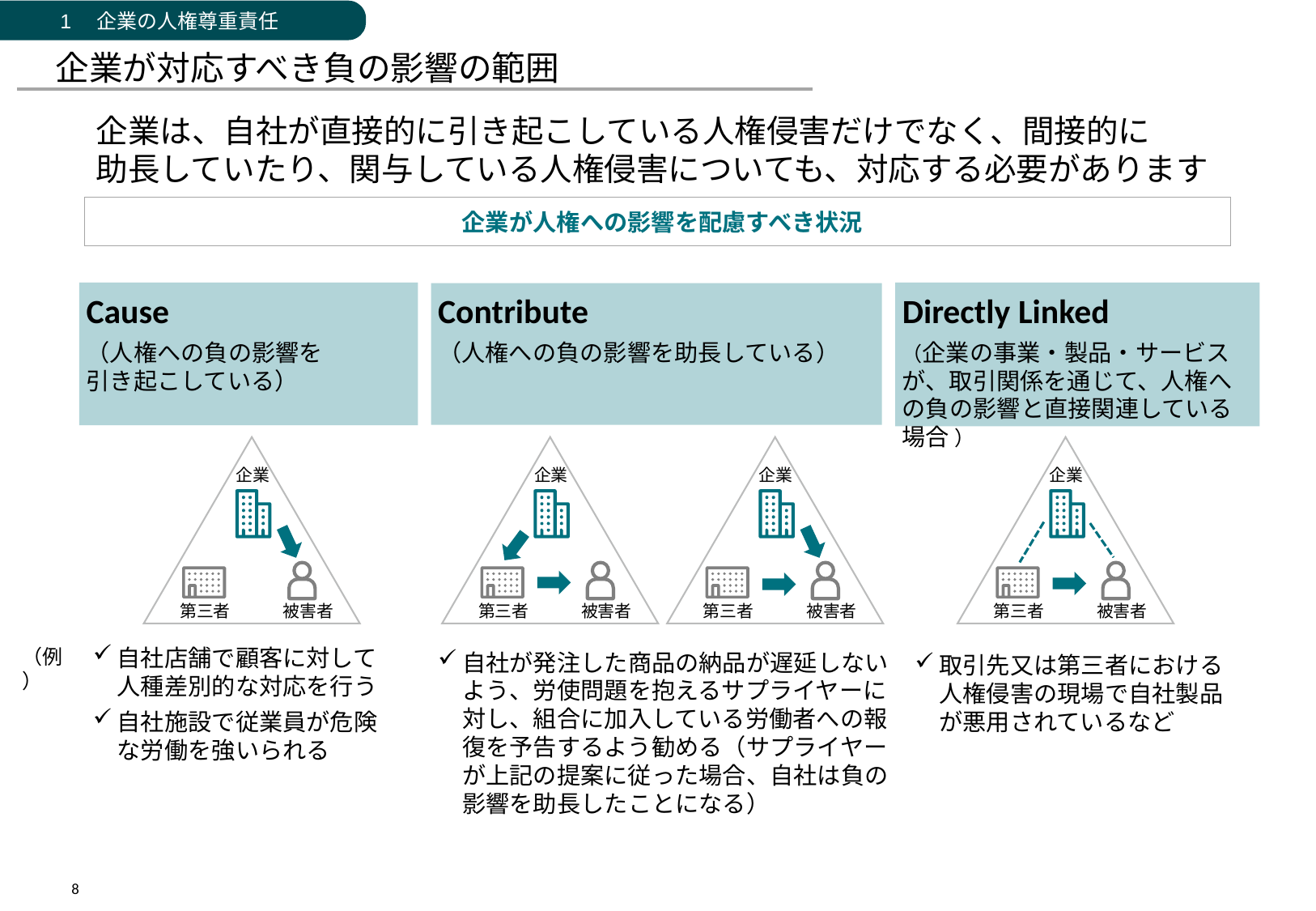

1　企業の人権尊重責任
# 企業が対応すべき負の影響の範囲
企業は、自社が直接的に引き起こしている人権侵害だけでなく、間接的に
助長していたり、関与している人権侵害についても、対応する必要があります
企業が人権への影響を配慮すべき状況
Cause
（人権への負の影響を
引き起こしている）
Directly Linked
（企業の事業・製品・サービスが、取引関係を通じて、人権への負の影響と直接関連している場合 ）
Contribute
（人権への負の影響を助長している）

企業
企業
企業
企業

第三者
被害者
第三者
被害者
第三者
被害者
第三者
被害者
自社店舗で顧客に対して人種差別的な対応を行う
自社施設で従業員が危険な労働を強いられる
自社が発注した商品の納品が遅延しないよう、労使問題を抱えるサプライヤーに対し、組合に加入している労働者への報復を予告するよう勧める（サプライヤーが上記の提案に従った場合、自社は負の影響を助長したことになる）
取引先又は第三者における人権侵害の現場で自社製品が悪用されているなど
（例）
8